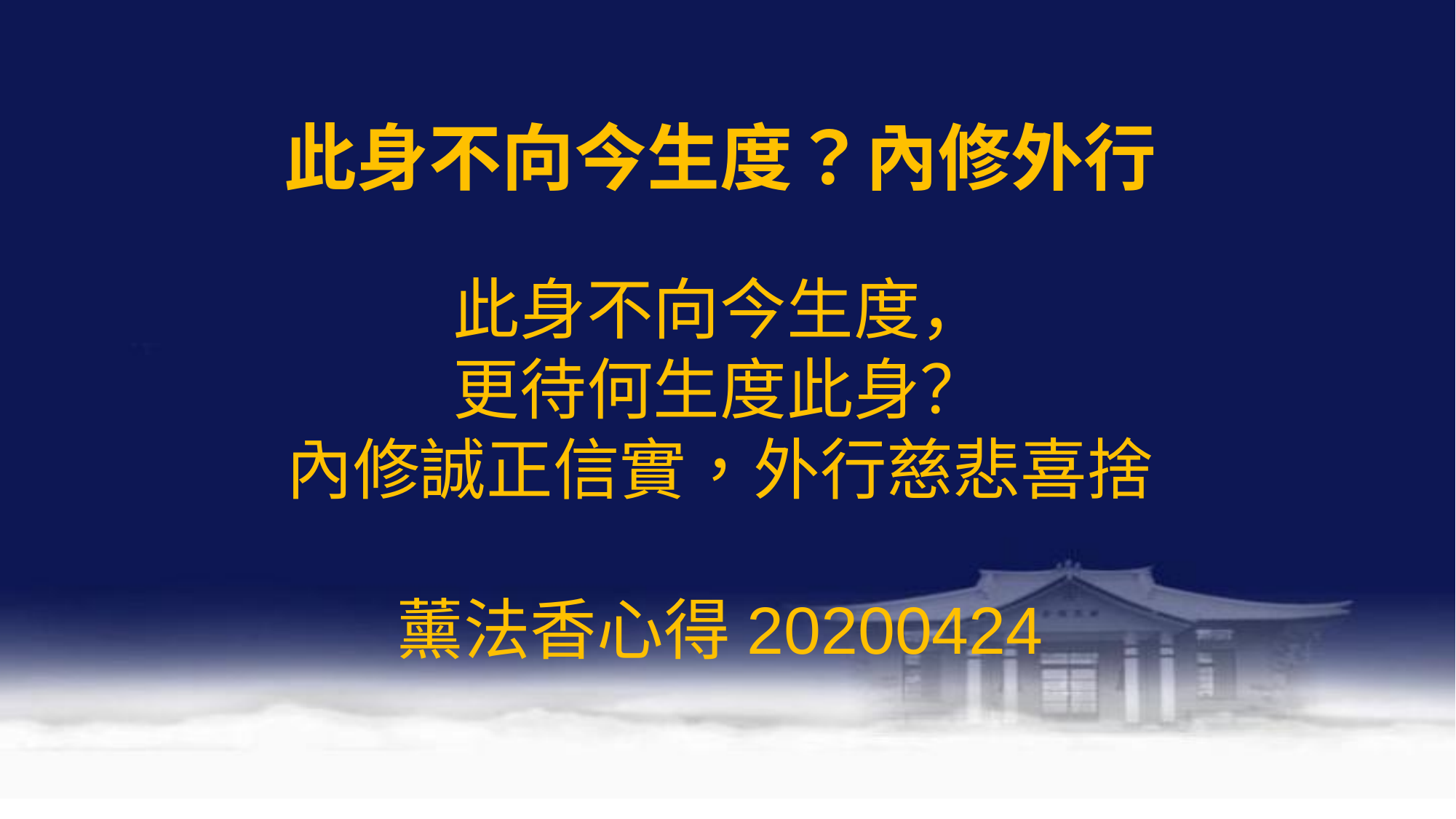

此身不向今生度？內修外行

此身不向今生度，
更待何生度此身？
內修誠正信實，外行慈悲喜捨

薰法香心得20200424